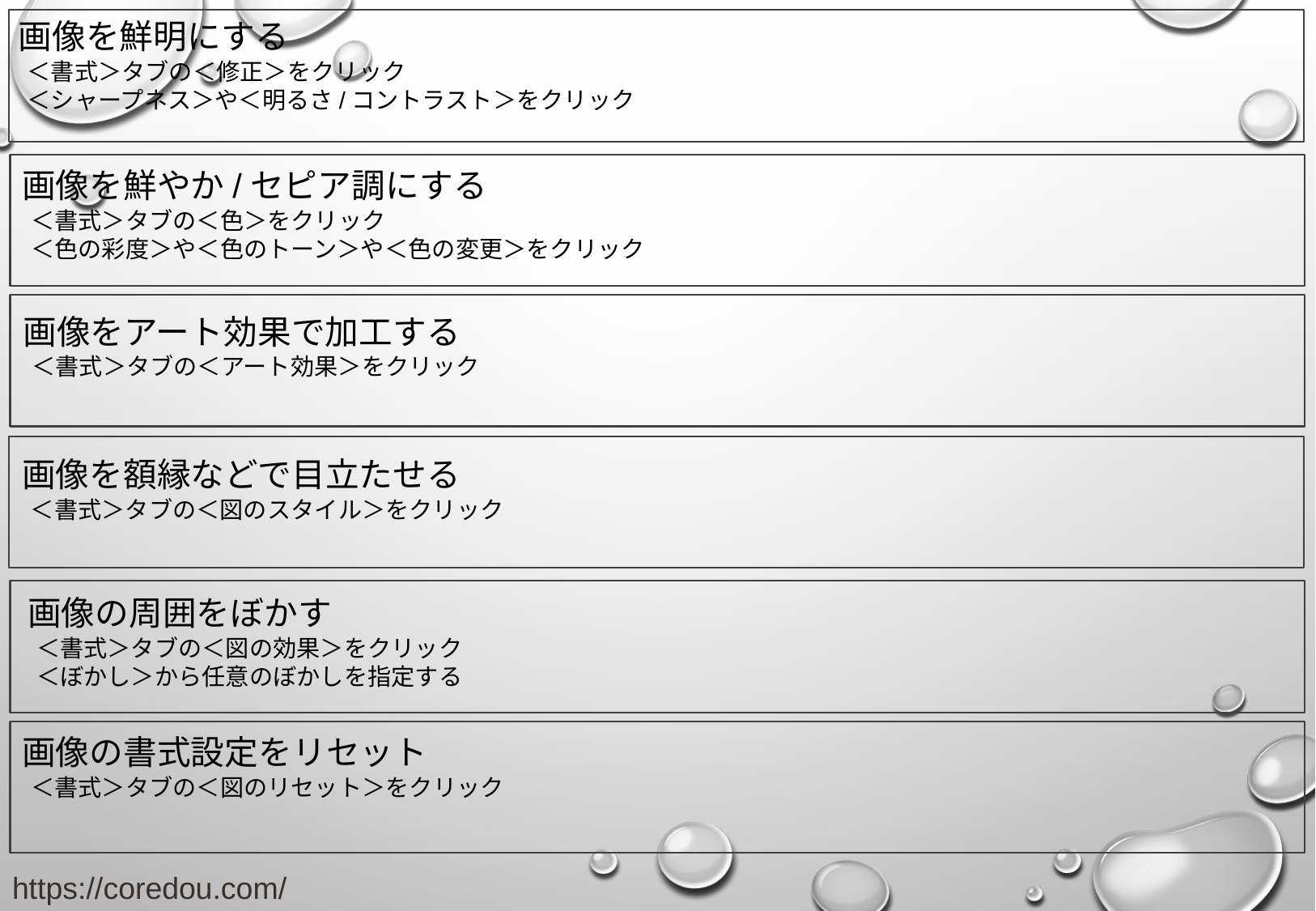

画像を鮮明にする

＜書式＞タブの＜修正＞をクリック
＜シャープネス＞や＜明るさ/コントラスト＞をクリック

画像を鮮やか/セピア調にする
＜書式＞タブの＜色＞をクリック
＜色の彩度＞や＜色のトーン＞や＜色の変更＞をクリック

画像をアート効果で加工する
＜書式＞タブの＜アート効果＞をクリック

画像を額縁などで目立たせる
＜書式＞タブの＜図のスタイル＞をクリック

画像の周囲をぼかす
＜書式＞タブの＜図の効果＞をクリック
＜ぼかし＞から任意のぼかしを指定する

画像の書式設定をリセット
＜書式＞タブの＜図のリセット＞をクリック
https://coredou.com/